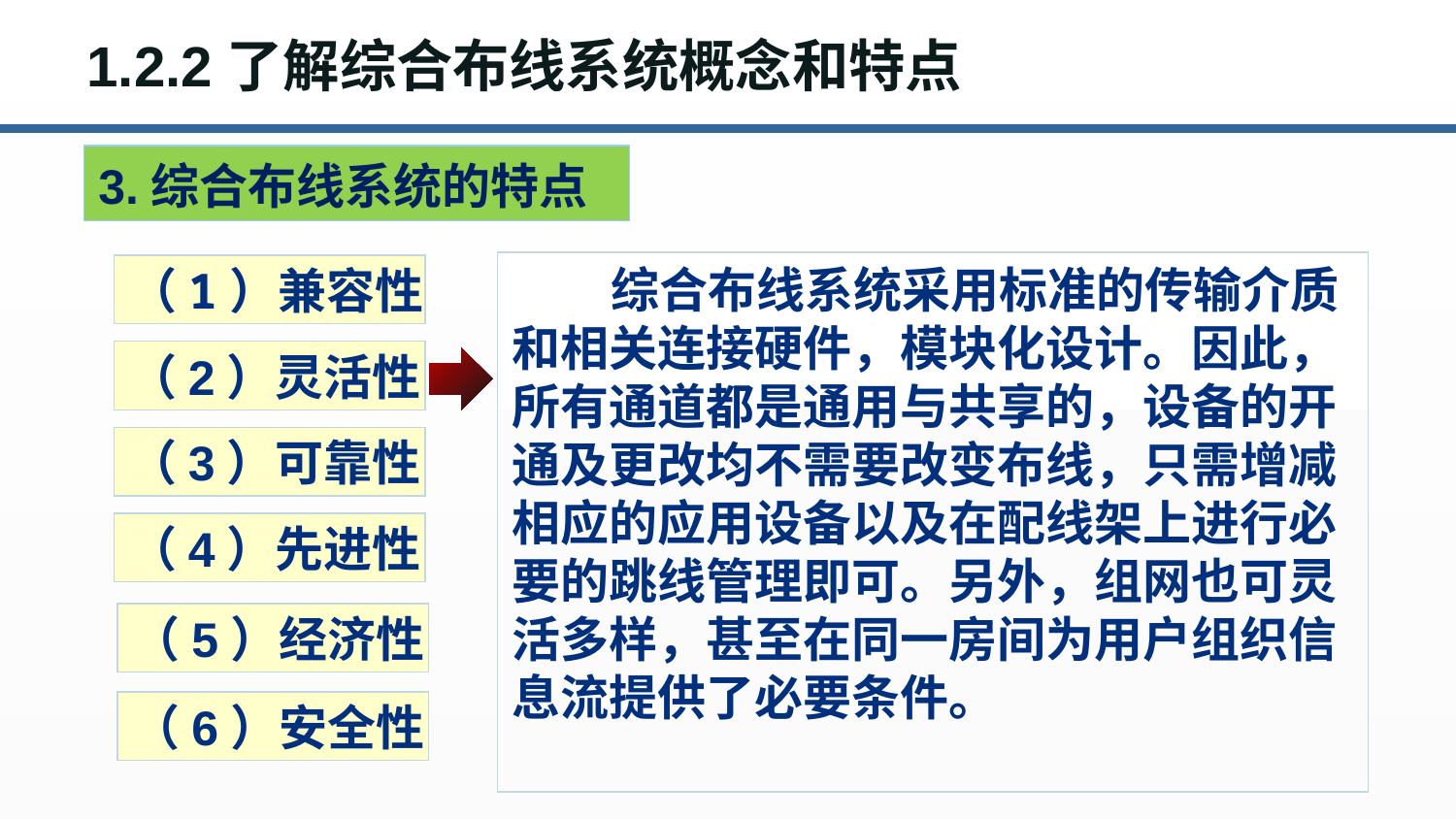

# 1.2.2了解综合布线系统概念和特点
3.综合布线系统的特点
        综合布线系统采用标准的传输介质和相关连接硬件，模块化设计。因此，所有通道都是通用与共享的，设备的开通及更改均不需要改变布线，只需增减相应的应用设备以及在配线架上进行必要的跳线管理即可。另外，组网也可灵活多样，甚至在同一房间为用户组织信息流提供了必要条件。
（1）兼容性
（2）灵活性

（3）可靠性
（4）先进性
（5）经济性
（6）安全性